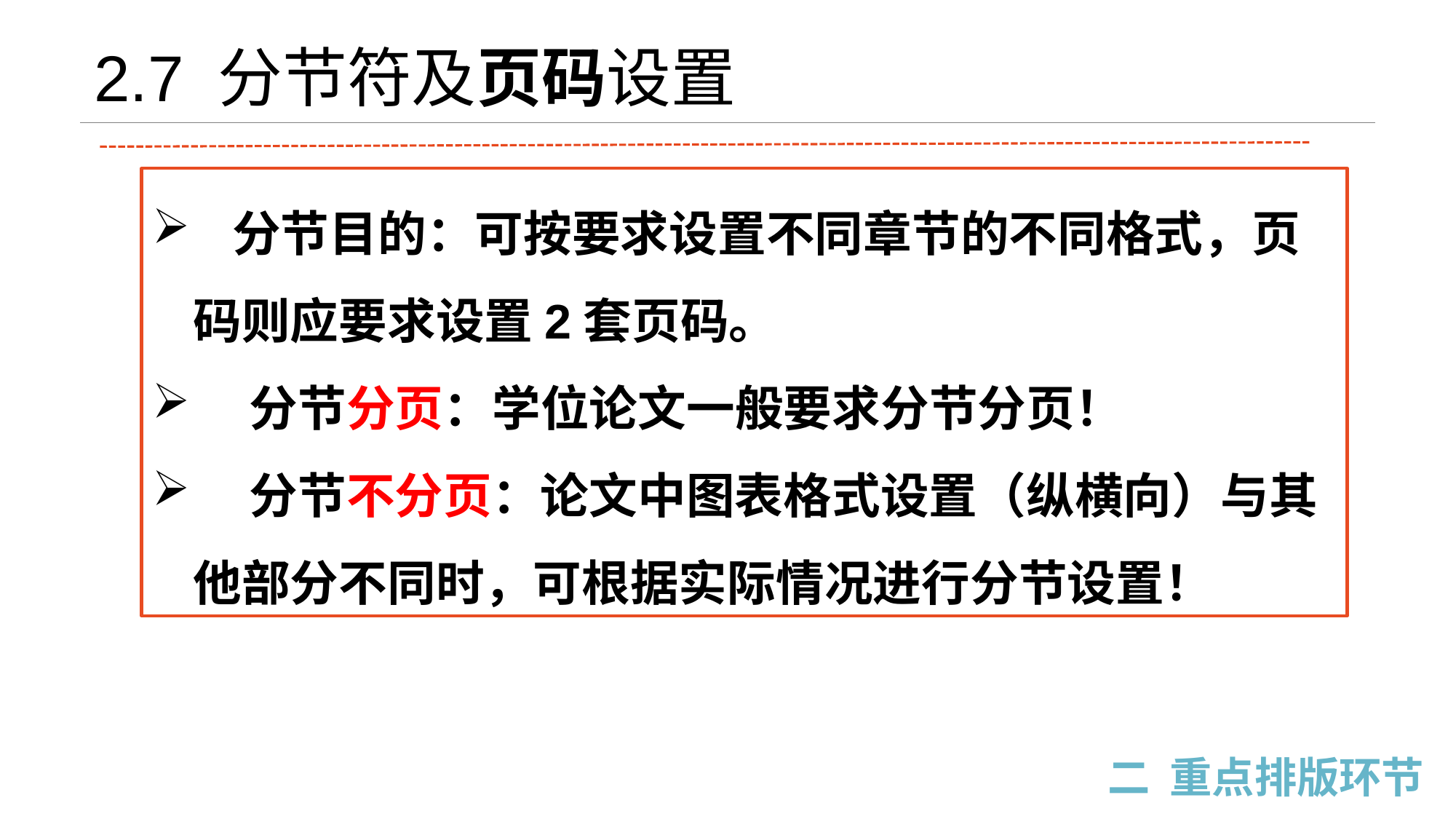

2.7 分节符及页码设置
    分节目的：可按要求设置不同章节的不同格式，页码则应要求设置2套页码。
    分节分页：学位论文一般要求分节分页！
    分节不分页：论文中图表格式设置（纵横向）与其他部分不同时，可根据实际情况进行分节设置！
二  重点排版环节